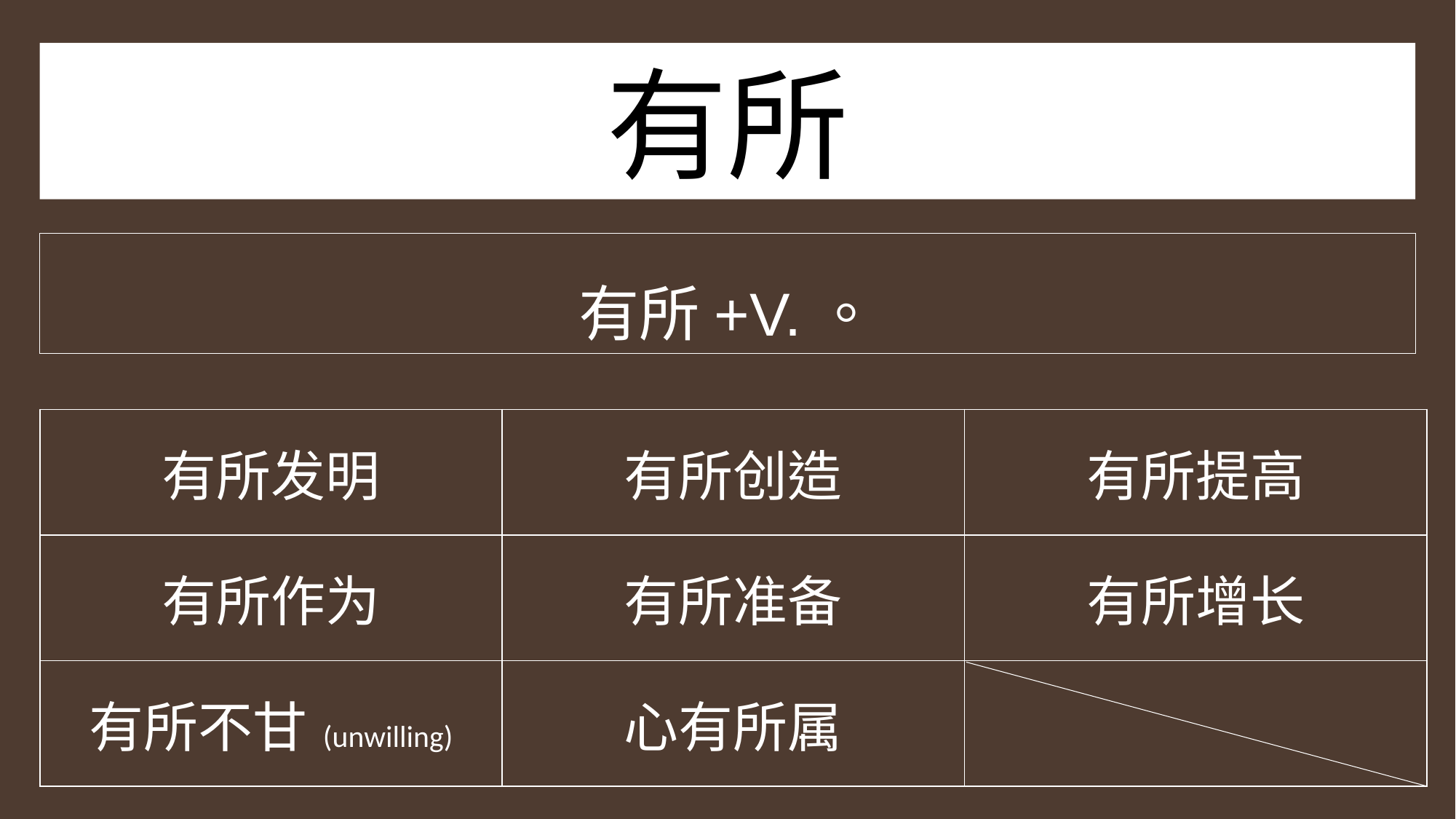

有所
有所+V.。
| 有所发明 | 有所创造 | 有所提高 |
| --- | --- | --- |
| 有所作为 | 有所准备 | 有所增长 |
| 有所不甘(unwilling) | 心有所属 |  |